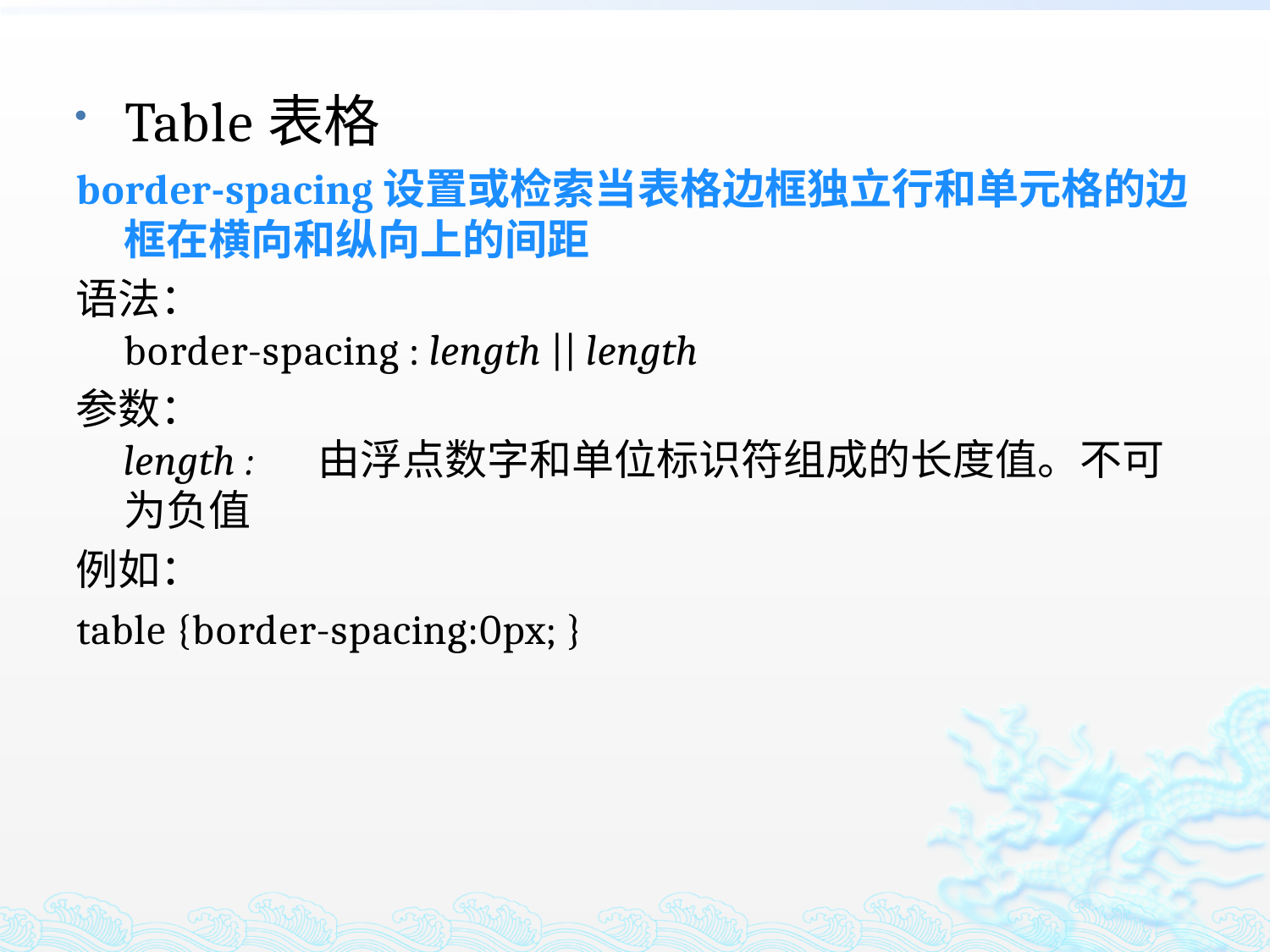

Table表格
border-spacing设置或检索当表格边框独立行和单元格的边框在横向和纵向上的间距
语法：
border-spacing : length || length
参数：
length : 　由浮点数字和单位标识符组成的长度值。不可为负值
例如：
table {border-spacing:0px; }